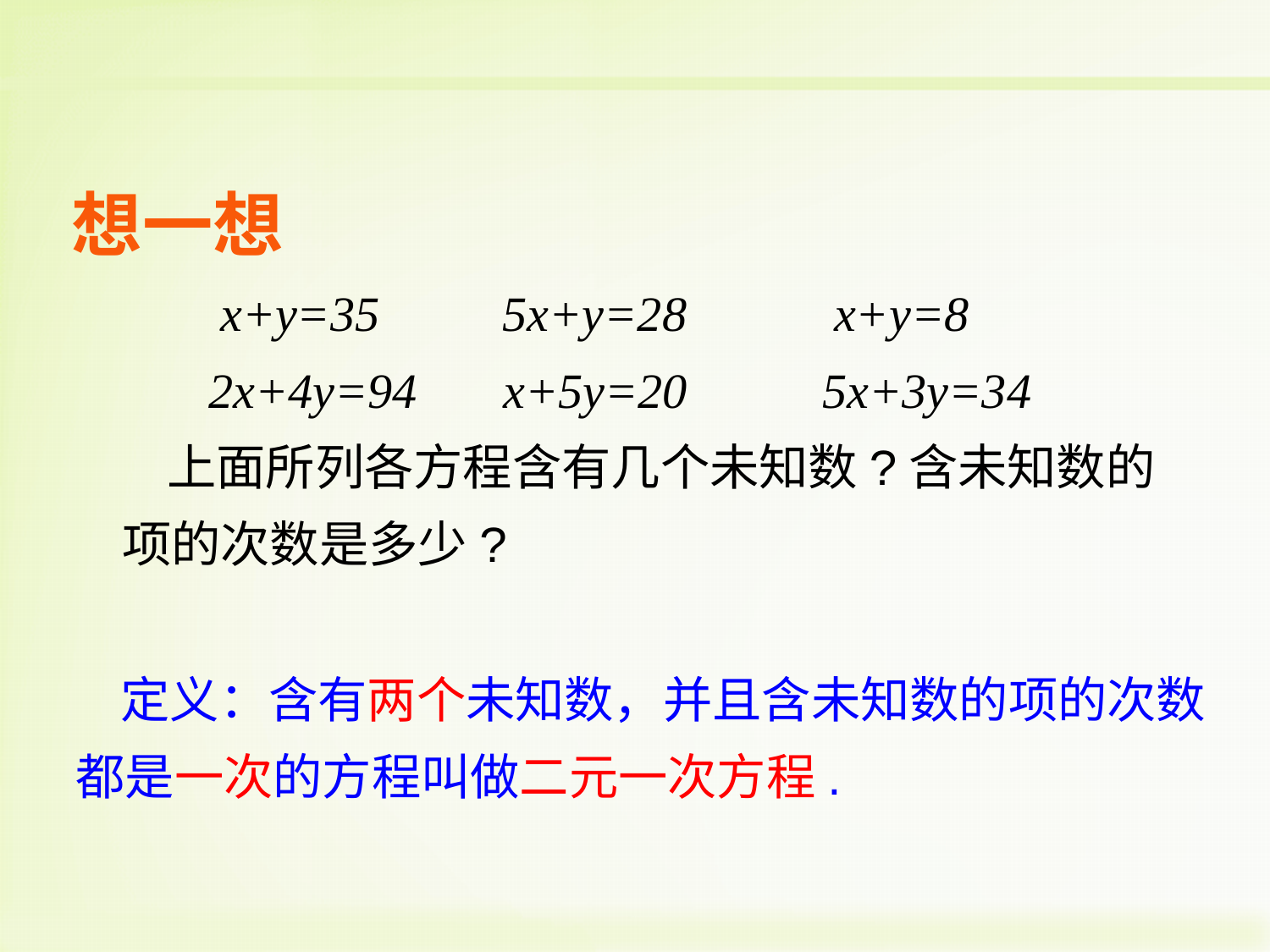

想一想
        x+y=35          5x+y=28            x+y=8
       2x+4y=94       x+5y=20           5x+3y=34
   上面所列各方程含有几个未知数?含未知数的项的次数是多少?
   定义：含有两个未知数，并且含未知数的项的次数都是一次的方程叫做二元一次方程.